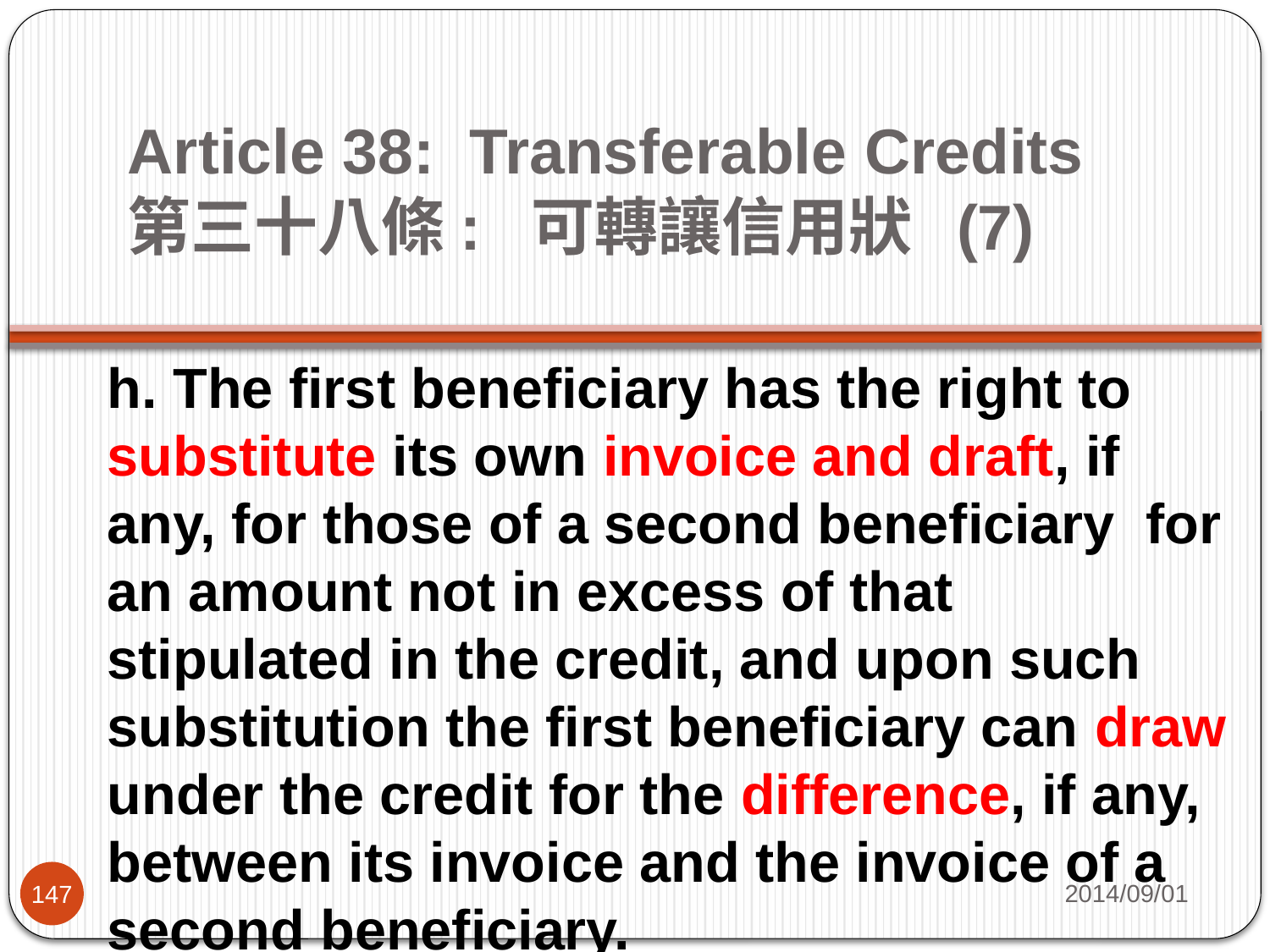

# Article 38:  Transferable Credits   第三十八條:  可轉讓信用狀  (7)
h. The first beneficiary has the right to substitute its own invoice and draft, if any, for those of a second beneficiary  for an amount not in excess of that stipulated in the credit, and upon such substitution the first beneficiary can draw under the credit for the difference, if any, between its invoice and the invoice of a second beneficiary.

2014/09/01
147